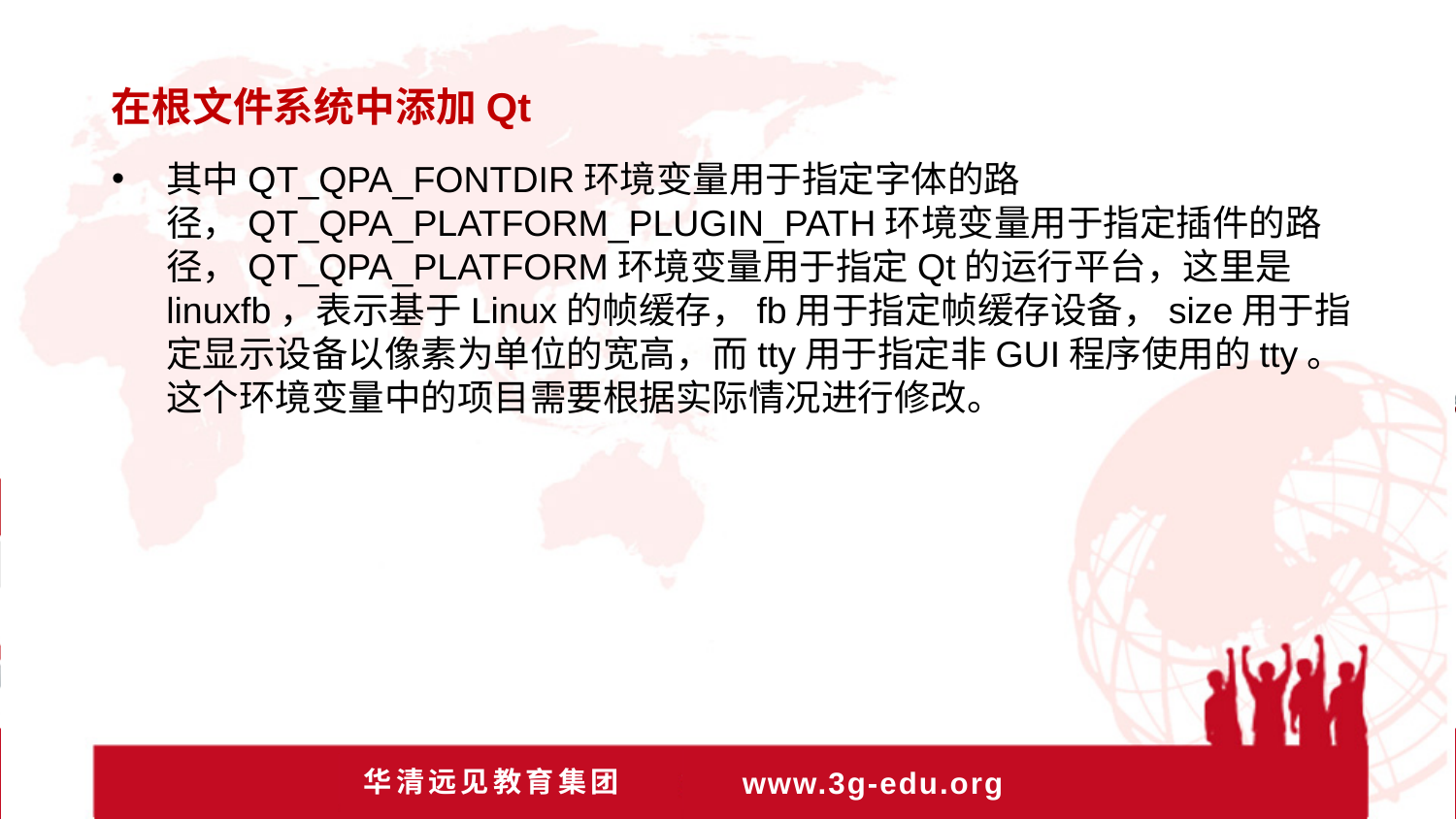

在根文件系统中添加Qt
其中QT_QPA_FONTDIR环境变量用于指定字体的路径，QT_QPA_PLATFORM_PLUGIN_PATH环境变量用于指定插件的路径，QT_QPA_PLATFORM环境变量用于指定Qt的运行平台，这里是linuxfb，表示基于Linux的帧缓存，fb用于指定帧缓存设备，size用于指定显示设备以像素为单位的宽高，而tty用于指定非GUI程序使用的tty。这个环境变量中的项目需要根据实际情况进行修改。